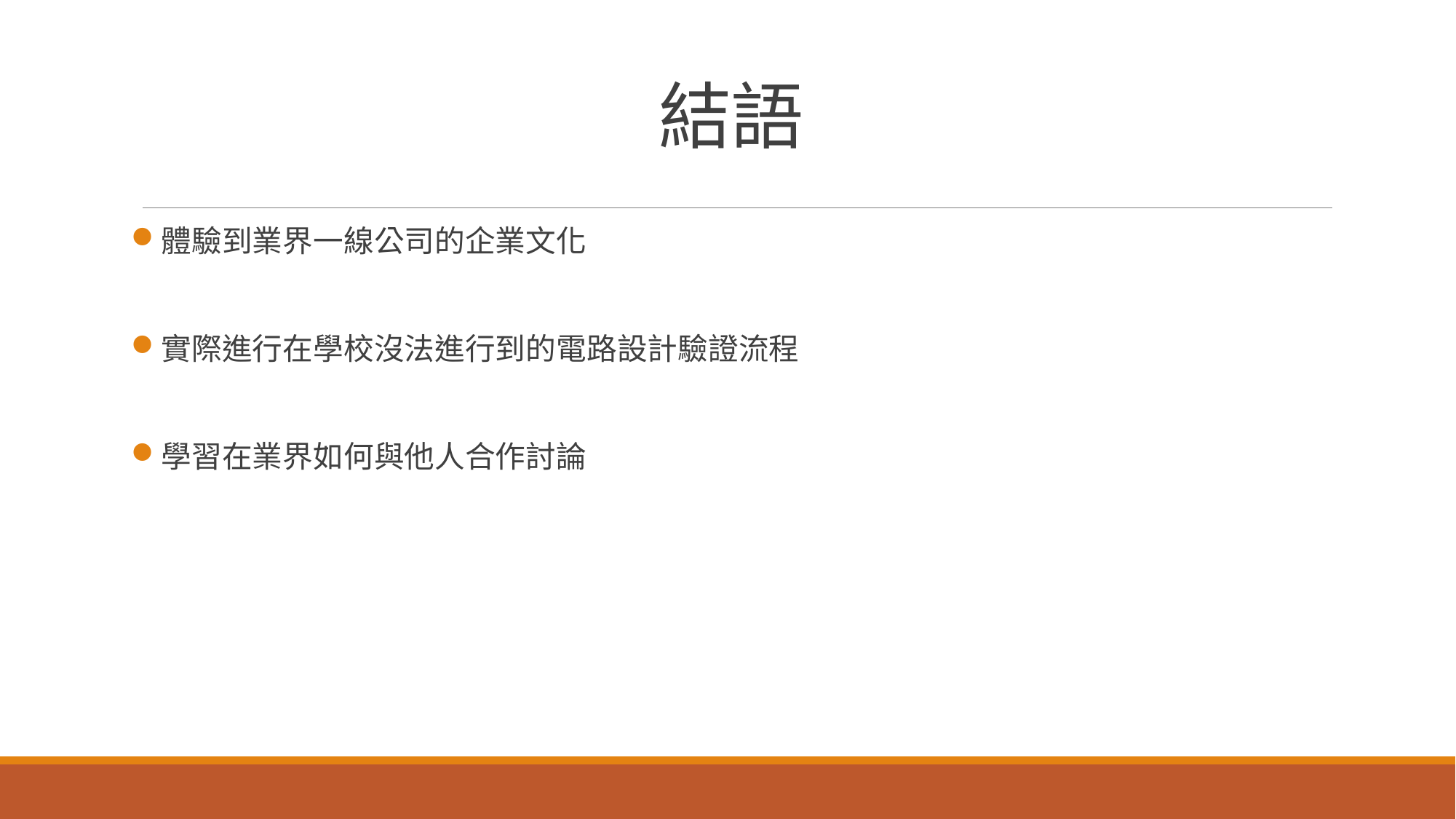

# 結語
體驗到業界一線公司的企業文化

實際進行在學校沒法進行到的電路設計驗證流程

學習在業界如何與他人合作討論